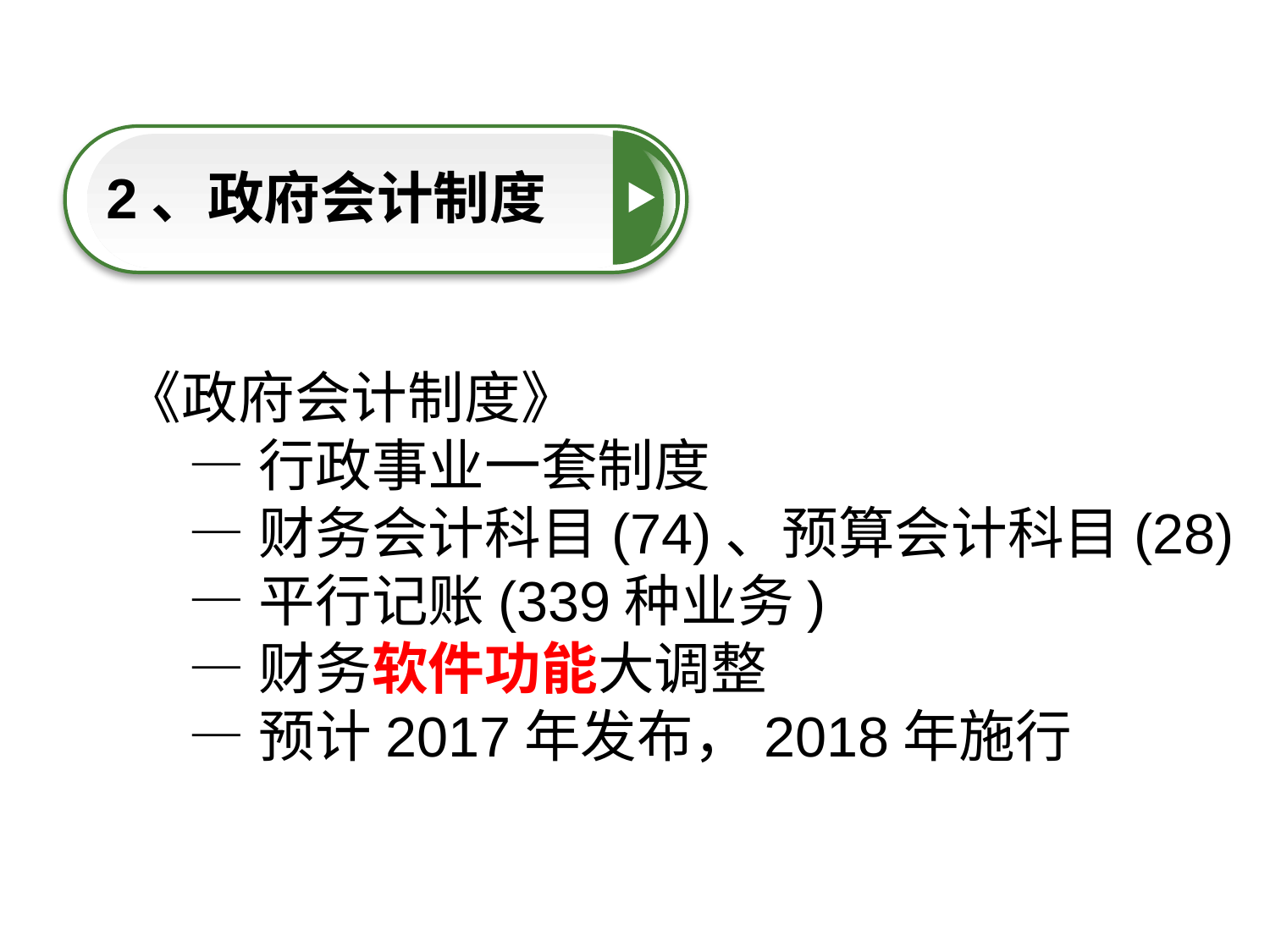

2、政府会计制度

点击添加文本
《政府会计制度》
     —行政事业一套制度
     —财务会计科目(74)、预算会计科目(28)
     —平行记账(339种业务)
     —财务软件功能大调整
     —预计2017年发布，2018年施行
点击添加文本
点击添加文本
点击添加文本